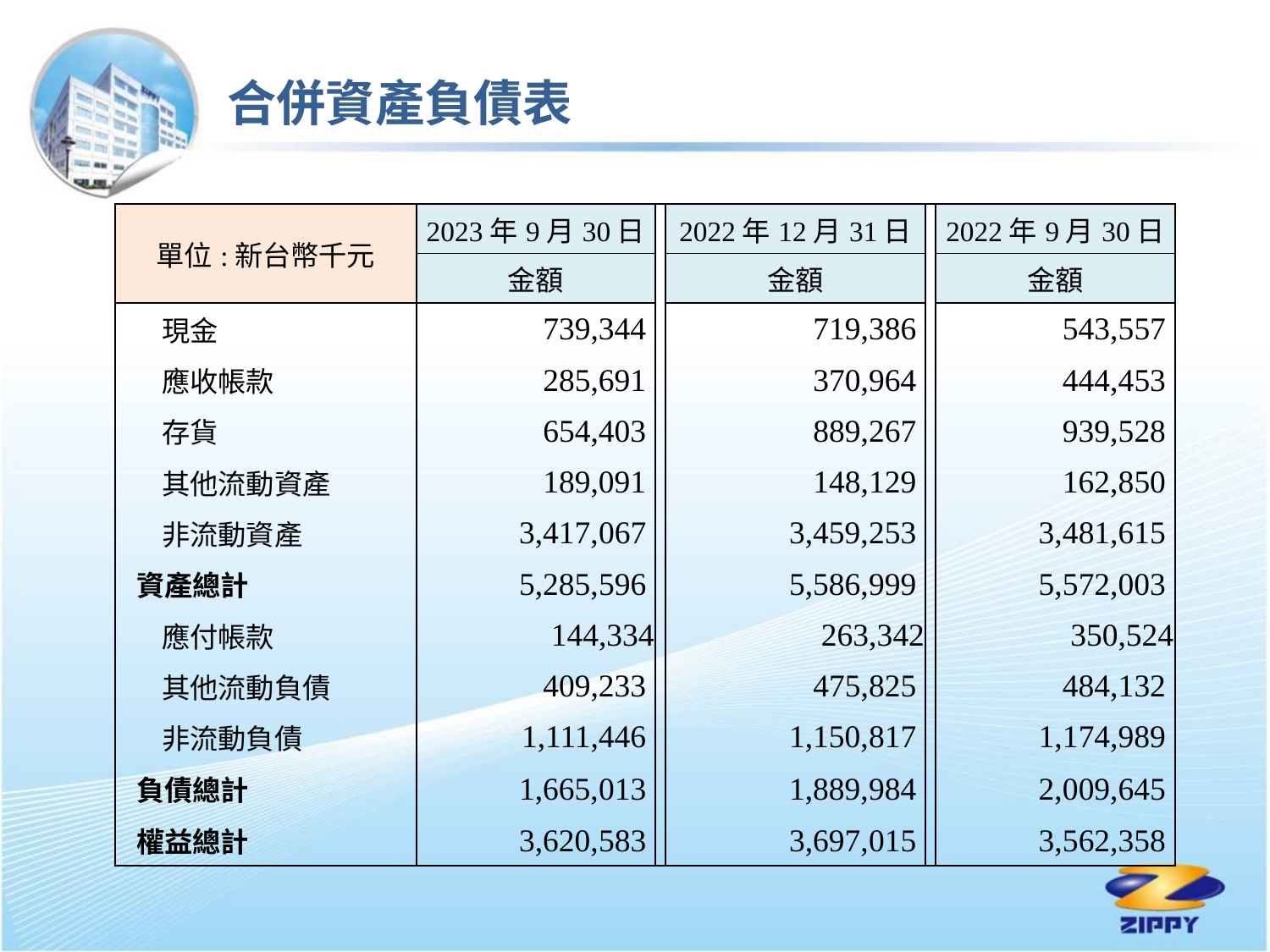

合併資產負債表

| 單位:新台幣千元 | 2023年9月30日 |  | 2022年12月31日 |  | 2022年9月30日 |
| --- | --- | --- | --- | --- | --- |
|  | 金額 |  | 金額 |  | 金額 |
| 現金 | 739,344 |  | 719,386 |  | 543,557 |
| 應收帳款 | 285,691 |  | 370,964 |  | 444,453 |
| 存貨 | 654,403 |  | 889,267 |  | 939,528 |
| 其他流動資產 | 189,091 |  | 148,129 |  | 162,850 |
| 非流動資產 | 3,417,067 |  | 3,459,253 |  | 3,481,615 |
| 資產總計 | 5,285,596 |  | 5,586,999 |  | 5,572,003 |
| 應付帳款 | 144,334 |  | 263,342 |  | 350,524 |
| 其他流動負債 | 409,233 |  | 475,825 |  | 484,132 |
| 非流動負債 | 1,111,446 |  | 1,150,817 |  | 1,174,989 |
| 負債總計 | 1,665,013 |  | 1,889,984 |  | 2,009,645 |
| 權益總計 | 3,620,583 |  | 3,697,015 |  | 3,562,358 |